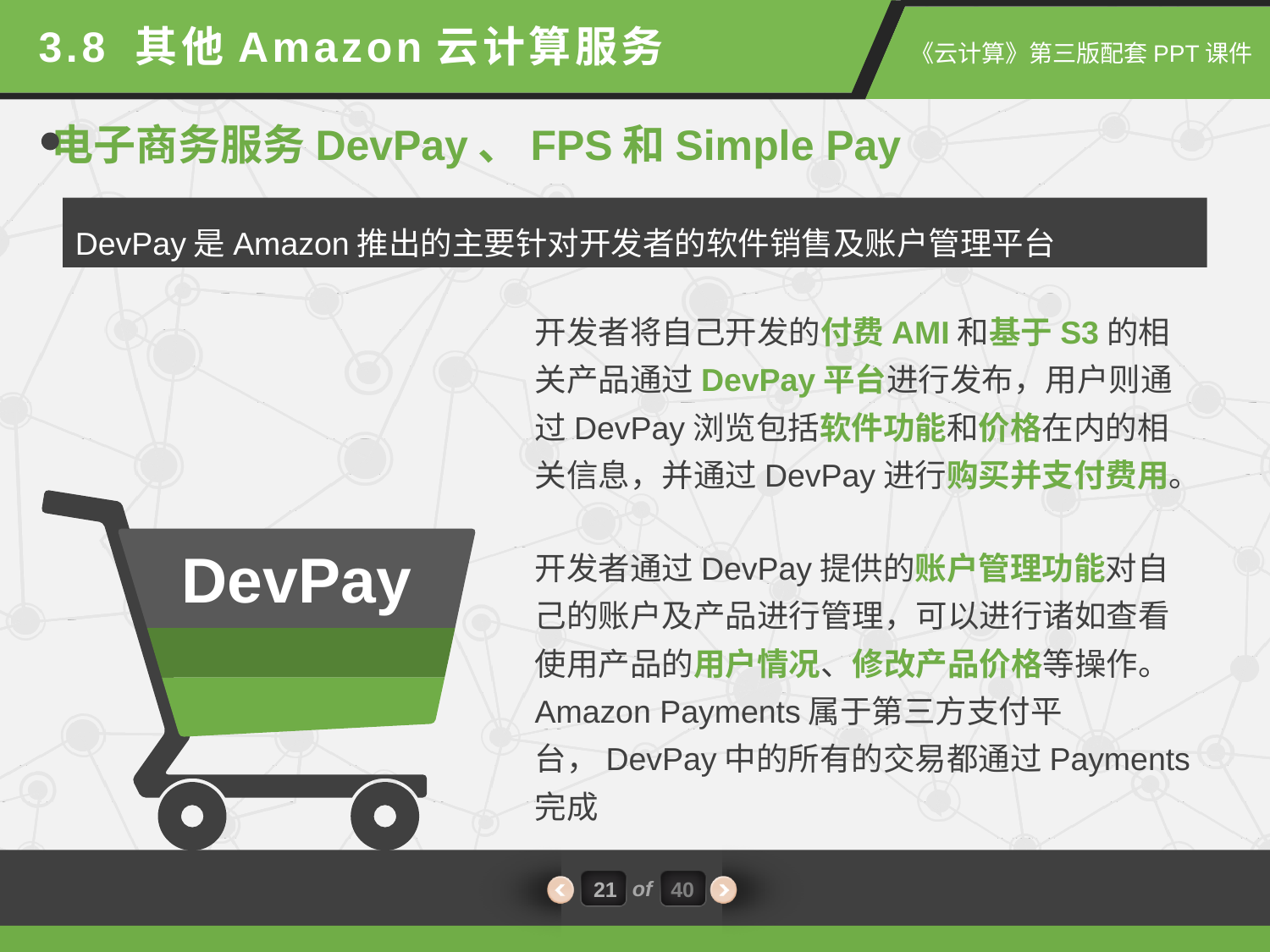

3.8 其他Amazon云计算服务
电子商务服务DevPay、FPS和Simple Pay

DevPay是Amazon推出的主要针对开发者的软件销售及账户管理平台
开发者将自己开发的付费AMI和基于S3的相关产品通过DevPay平台进行发布，用户则通过DevPay浏览包括软件功能和价格在内的相关信息，并通过DevPay进行购买并支付费用。

DevPay
开发者通过DevPay提供的账户管理功能对自己的账户及产品进行管理，可以进行诸如查看使用产品的用户情况、修改产品价格等操作。Amazon Payments属于第三方支付平台，DevPay中的所有的交易都通过Payments完成
21